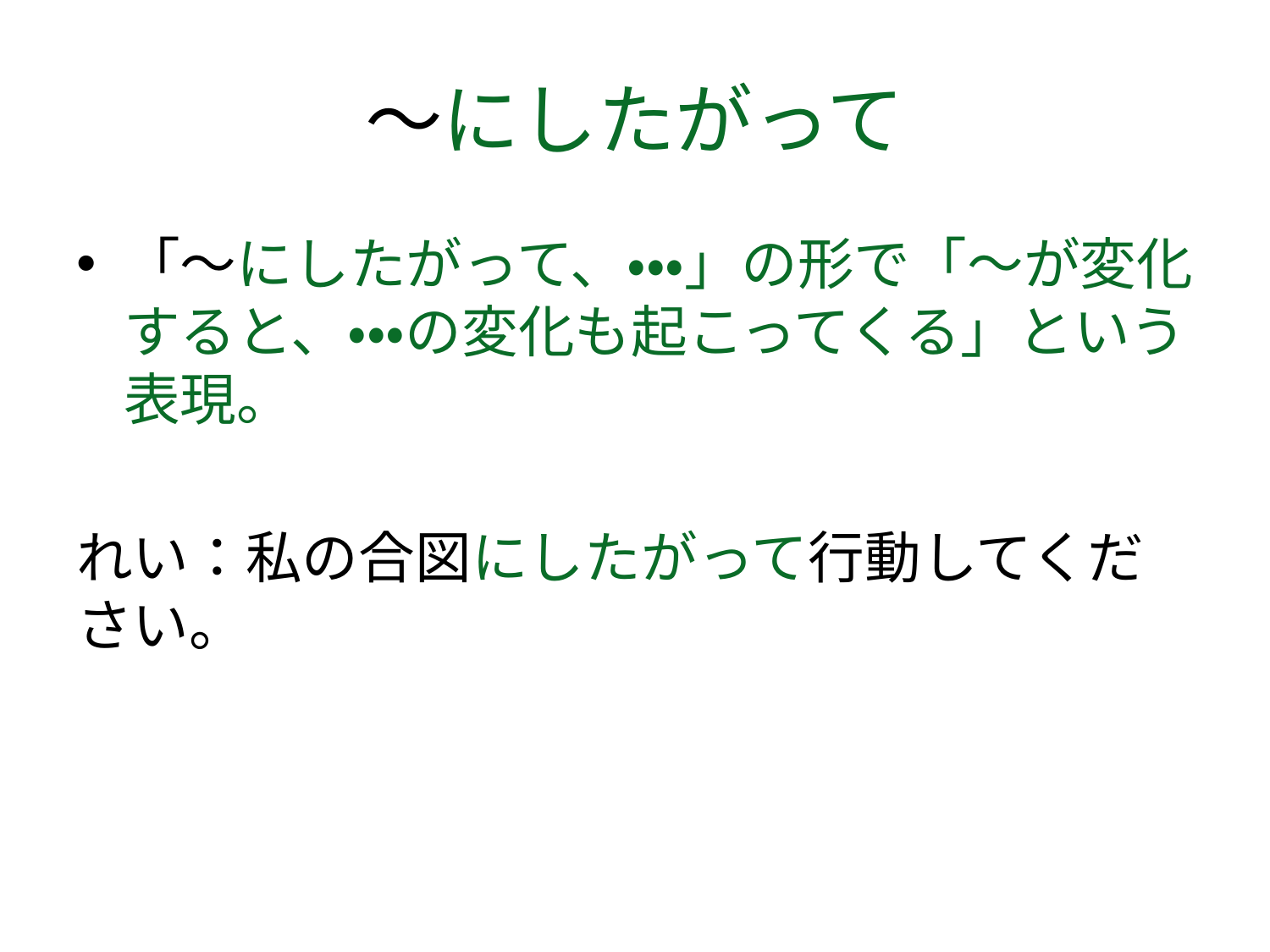

# ～にしたがって
「～にしたがって、・・・」の形で「～が変化すると、・・・の変化も起こってくる」という表現。

れい：私の合図にしたがって行動してください。